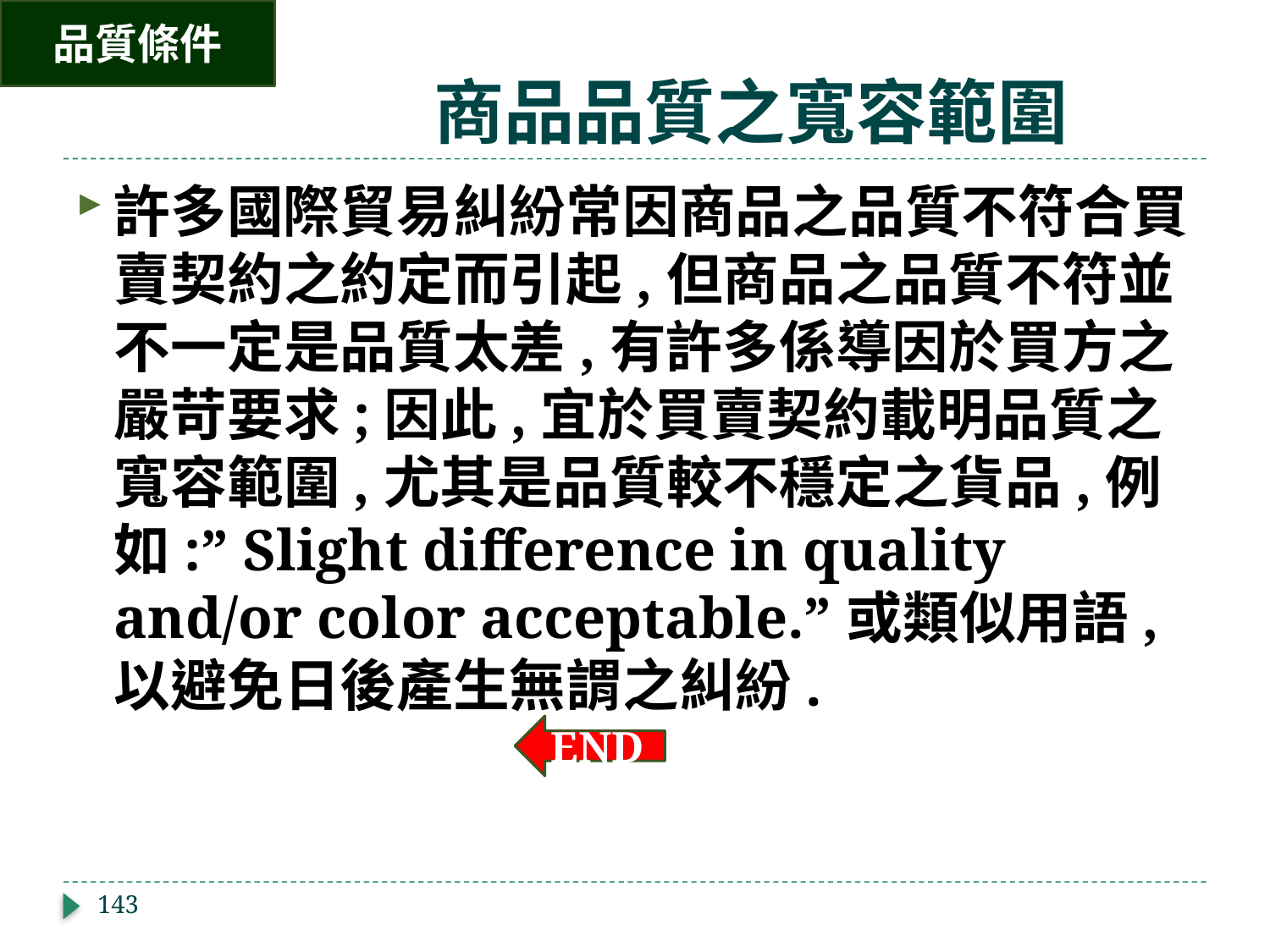

品質條件
# 商品品質之寬容範圍
許多國際貿易糾紛常因商品之品質不符合買賣契約之約定而引起,但商品之品質不符並不一定是品質太差,有許多係導因於買方之嚴苛要求;因此,宜於買賣契約載明品質之寬容範圍,尤其是品質較不穩定之貨品,例如:” Slight difference in quality and/or color acceptable.”或類似用語,以避免日後產生無謂之糾紛.
END
143